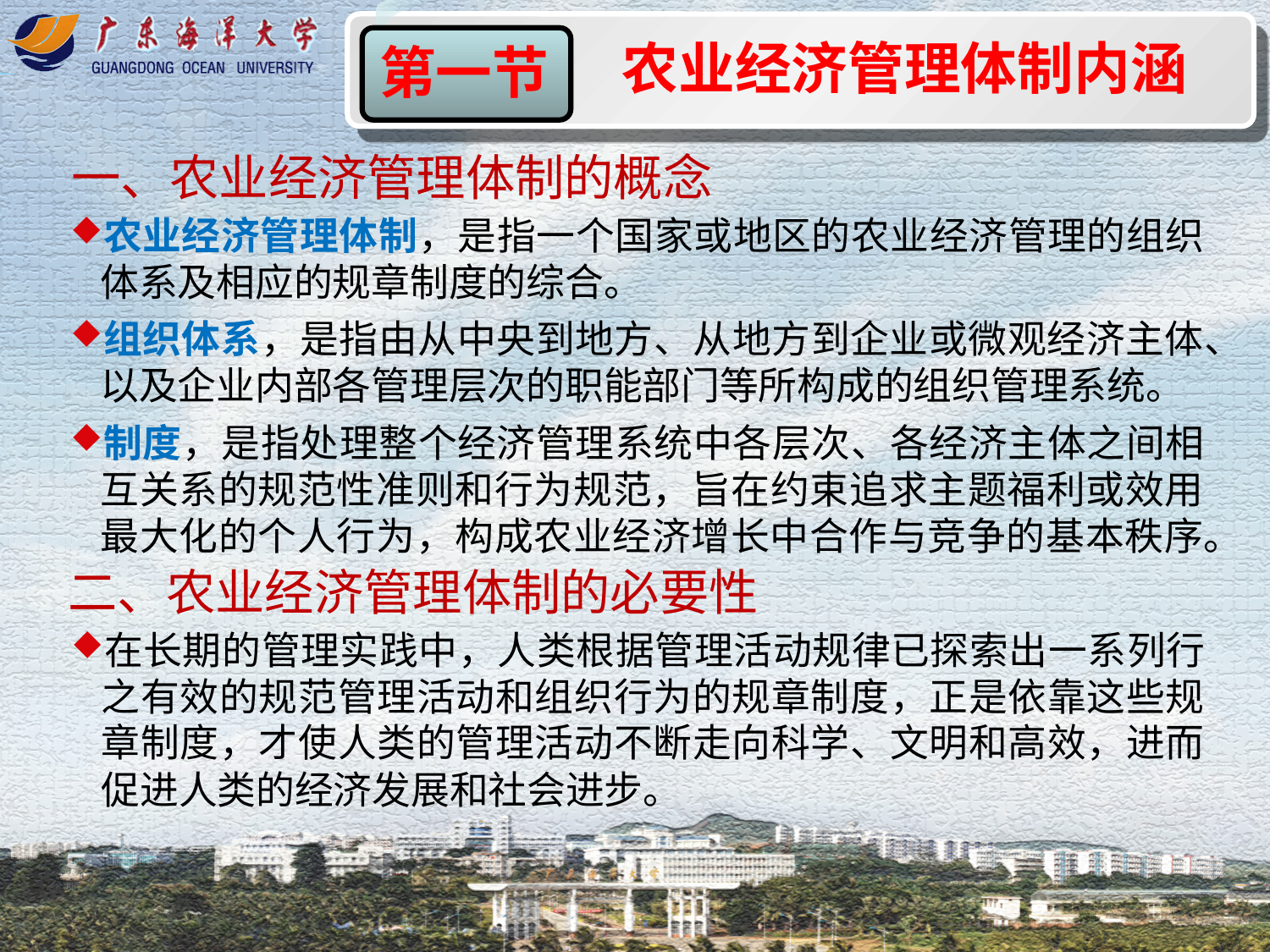

农业经济管理体制内涵

第一节
一、农业经济管理体制的概念
农业经济管理体制，是指一个国家或地区的农业经济管理的组织体系及相应的规章制度的综合。
组织体系，是指由从中央到地方、从地方到企业或微观经济主体、以及企业内部各管理层次的职能部门等所构成的组织管理系统。
制度，是指处理整个经济管理系统中各层次、各经济主体之间相互关系的规范性准则和行为规范，旨在约束追求主题福利或效用最大化的个人行为，构成农业经济增长中合作与竞争的基本秩序。
二、农业经济管理体制的必要性
在长期的管理实践中，人类根据管理活动规律已探索出一系列行之有效的规范管理活动和组织行为的规章制度，正是依靠这些规章制度，才使人类的管理活动不断走向科学、文明和高效，进而促进人类的经济发展和社会进步。